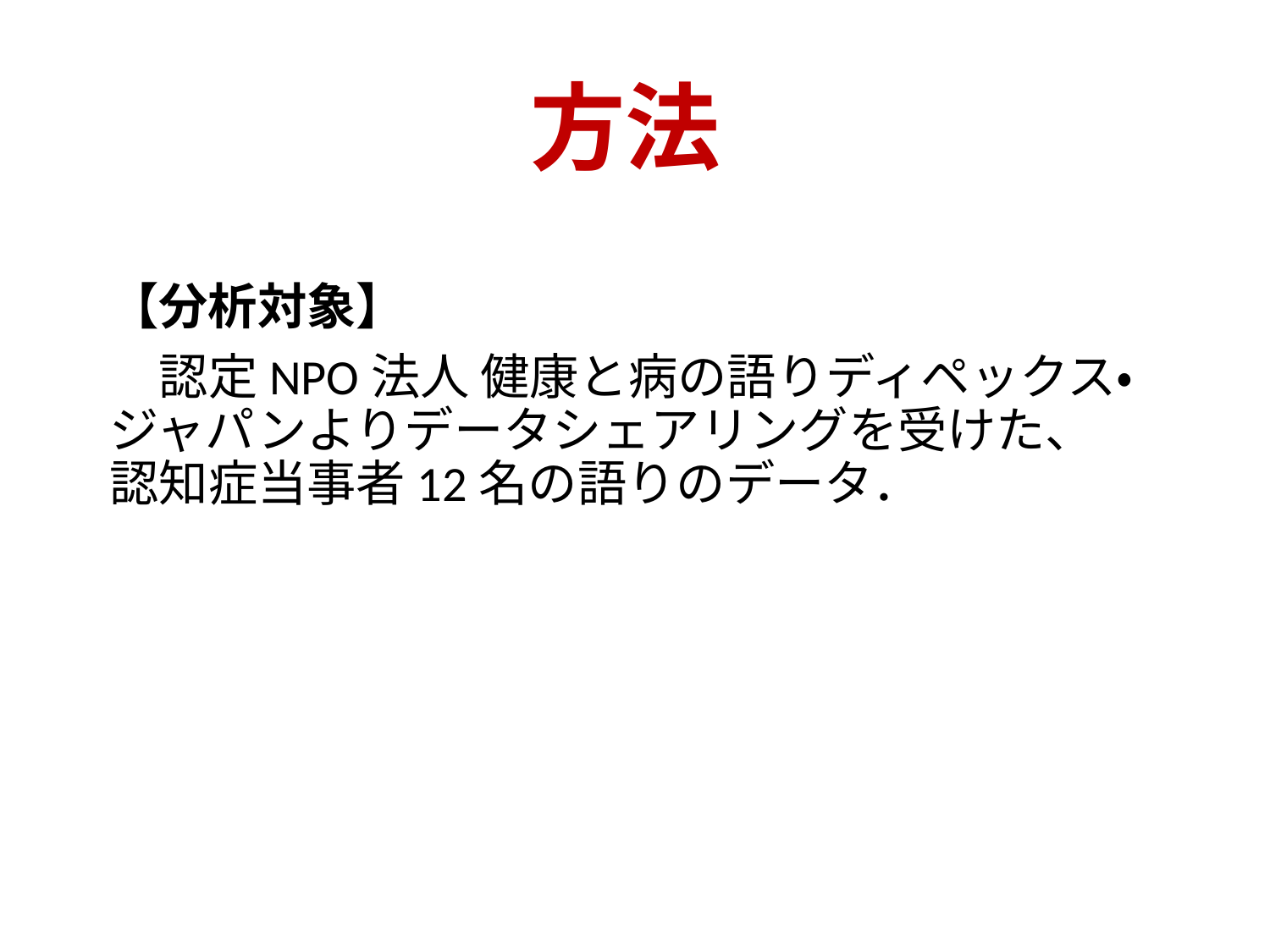

# 方法
【分析対象】
　認定NPO法人 健康と病の語りディペックス・ジャパンよりデータシェアリングを受けた、　認知症当事者12名の語りのデータ．